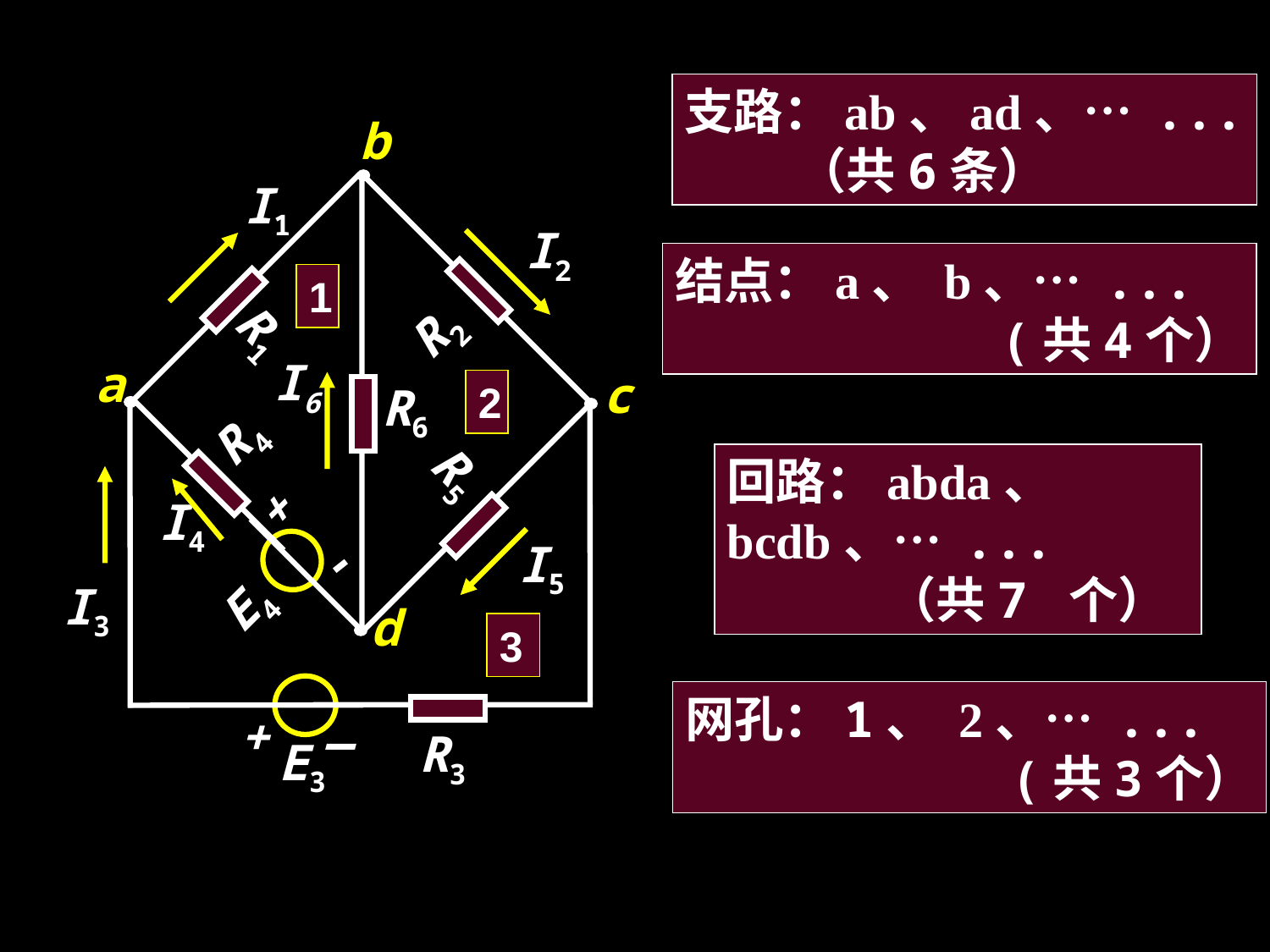

支路：ab、ad、… ...
         （共6条）
b
I1

I2

结点：a、 b、… ...
           (共4个）

1

R1
R2
I6
a

c
R6
2

R4

R5
回路：abda、 bcdb、… ...          （共7 个）

+

I4

I5

-

E4
I3

d
3

网孔：1、 2、… ...
           (共3个）
_
+
R3
E3